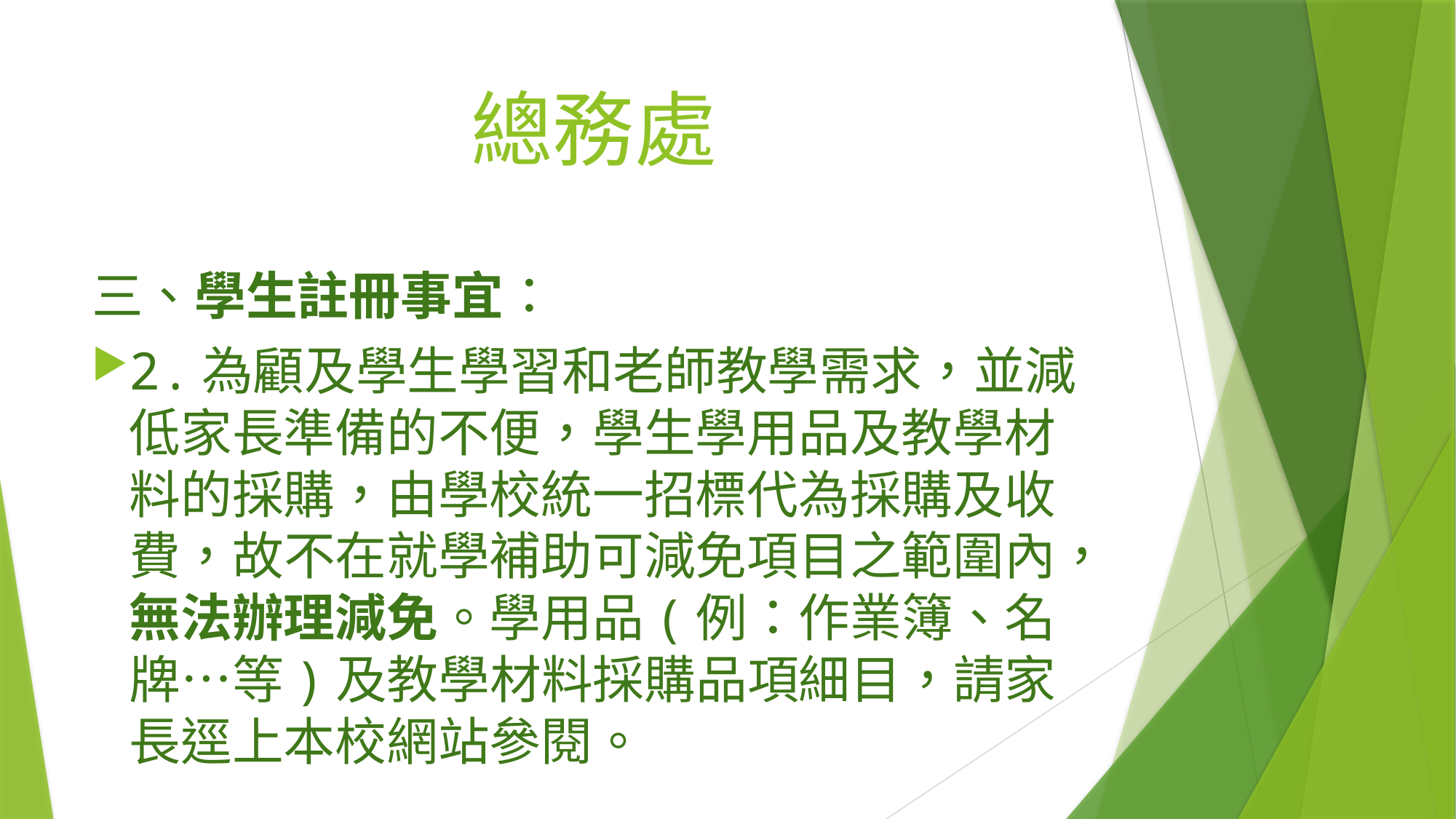

# 總務處
三、學生註冊事宜：
2.為顧及學生學習和老師教學需求，並減低家長準備的不便，學生學用品及教學材料的採購，由學校統一招標代為採購及收費，故不在就學補助可減免項目之範圍內，無法辦理減免。學用品(例：作業簿、名牌…等)及教學材料採購品項細目，請家長逕上本校網站參閱。